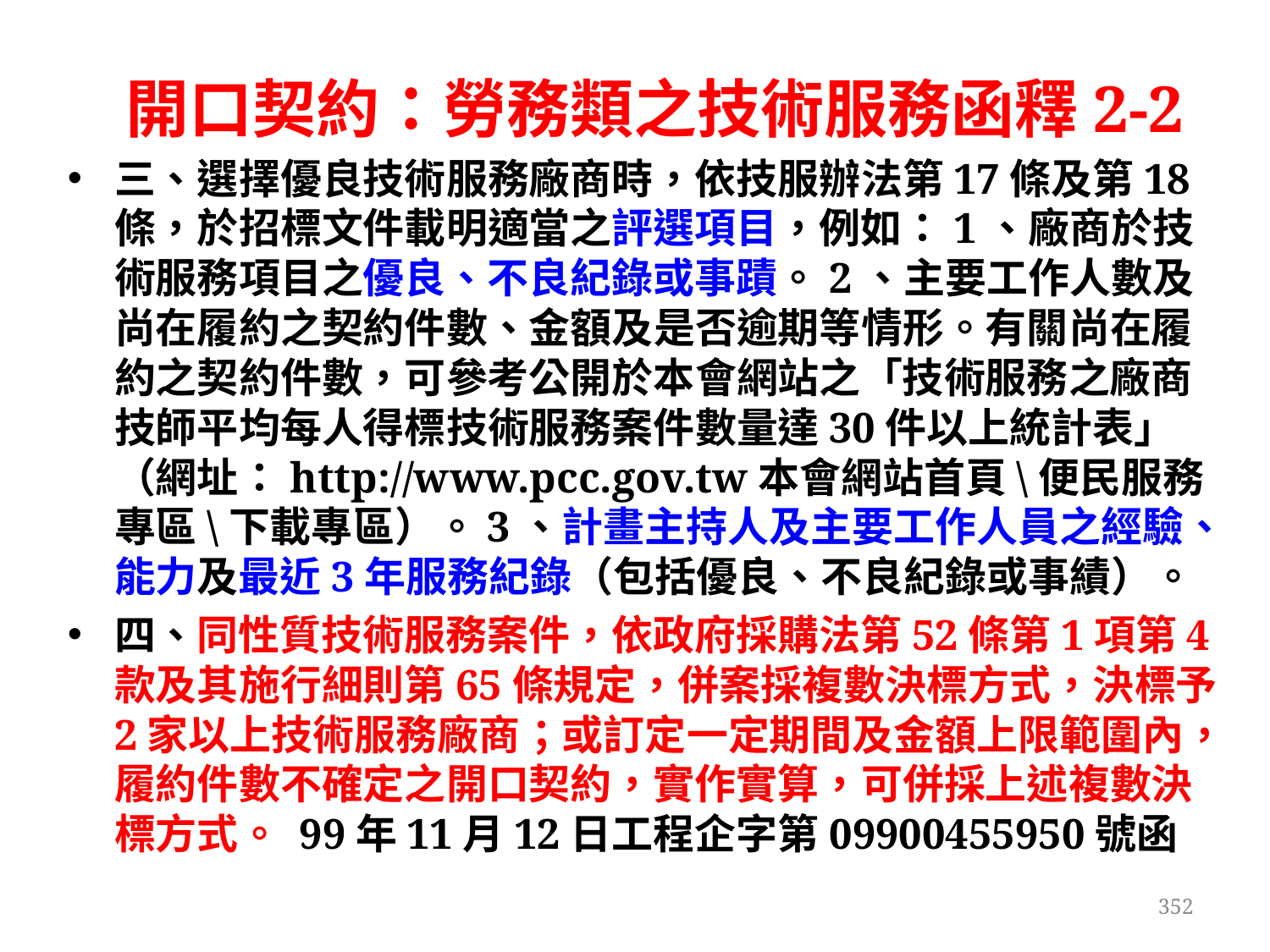

# 開口契約：勞務類之技術服務函釋2-2
三、選擇優良技術服務廠商時，依技服辦法第17條及第18條，於招標文件載明適當之評選項目，例如：1、廠商於技術服務項目之優良、不良紀錄或事蹟。2、主要工作人數及尚在履約之契約件數、金額及是否逾期等情形。有關尚在履約之契約件數，可參考公開於本會網站之「技術服務之廠商技師平均每人得標技術服務案件數量達30件以上統計表」（網址：http://www.pcc.gov.tw本會網站首頁\便民服務專區\下載專區）。3、計畫主持人及主要工作人員之經驗、能力及最近3年服務紀錄（包括優良、不良紀錄或事績）。
四、同性質技術服務案件，依政府採購法第52條第1項第4款及其施行細則第65條規定，併案採複數決標方式，決標予2家以上技術服務廠商；或訂定一定期間及金額上限範圍內，履約件數不確定之開口契約，實作實算，可併採上述複數決標方式。 99年11月12日工程企字第09900455950號函
352